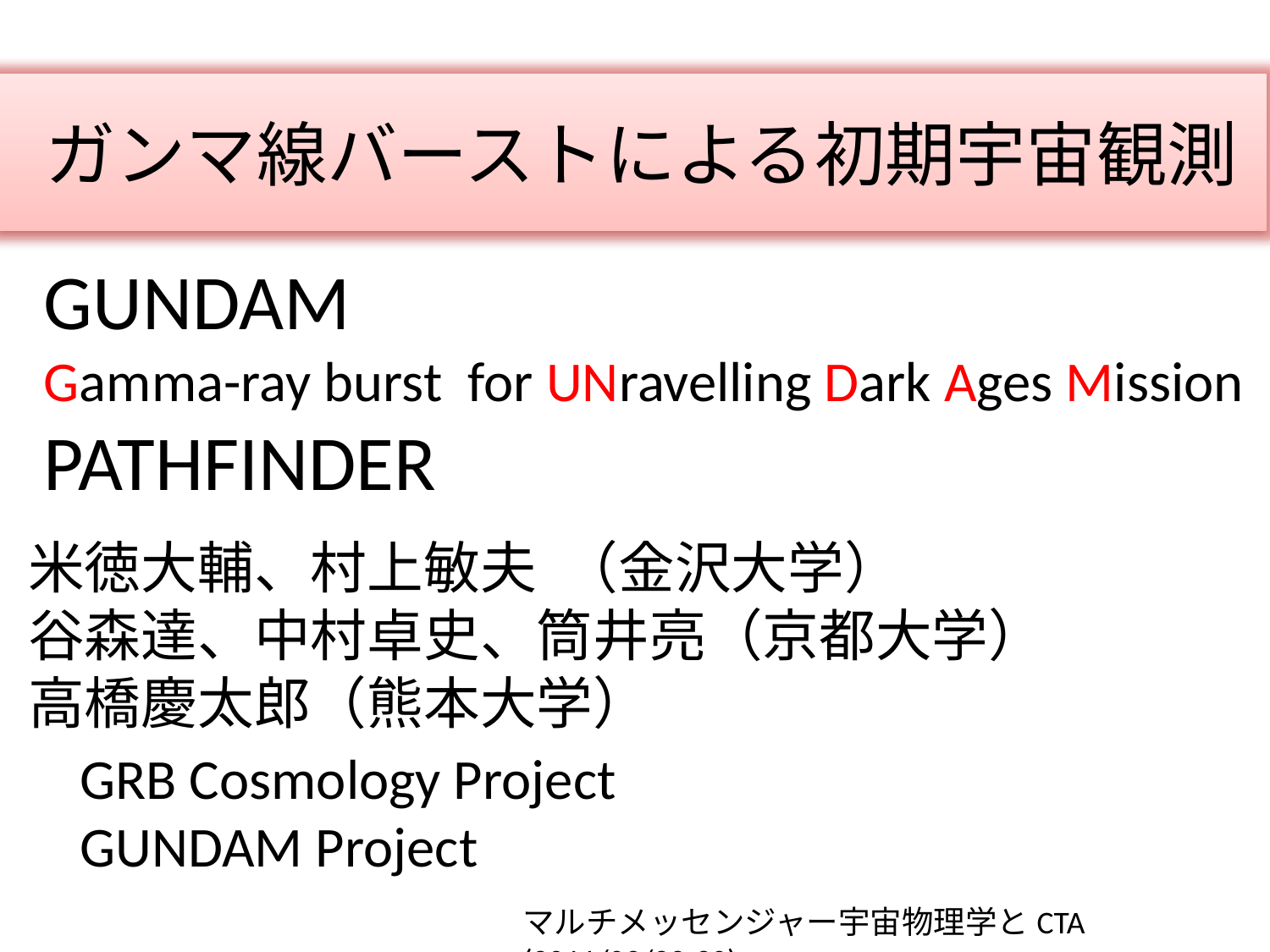

ガンマ線バーストによる初期宇宙観測

GUNDAM
Gamma-ray burst  for UNravelling Dark Ages Mission
PATHFINDER
米徳大輔、村上敏夫  （金沢大学）
谷森達、中村卓史、筒井亮（京都大学）
高橋慶太郎（熊本大学）
GRB Cosmology Project
GUNDAM Project
マルチメッセンジャー宇宙物理学とCTA (2011/09/29-30)